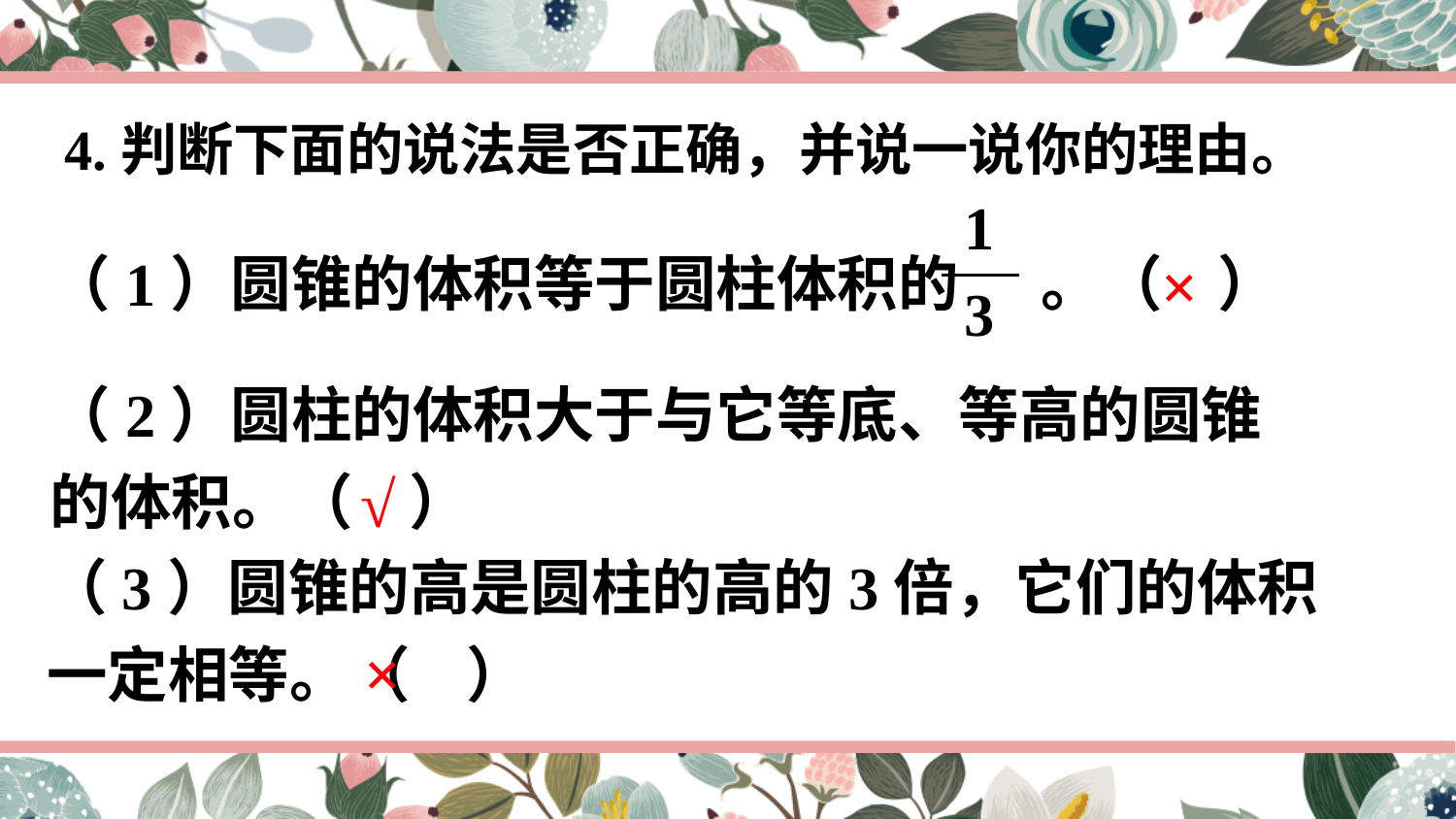

4.判断下面的说法是否正确，并说一说你的理由。
1
3
×
（1）圆锥的体积等于圆柱体积的      。（    ）
（2）圆柱的体积大于与它等底、等高的圆锥的体积。（    ）
√
（3）圆锥的高是圆柱的高的3倍，它们的体积一定相等。（    ）
×